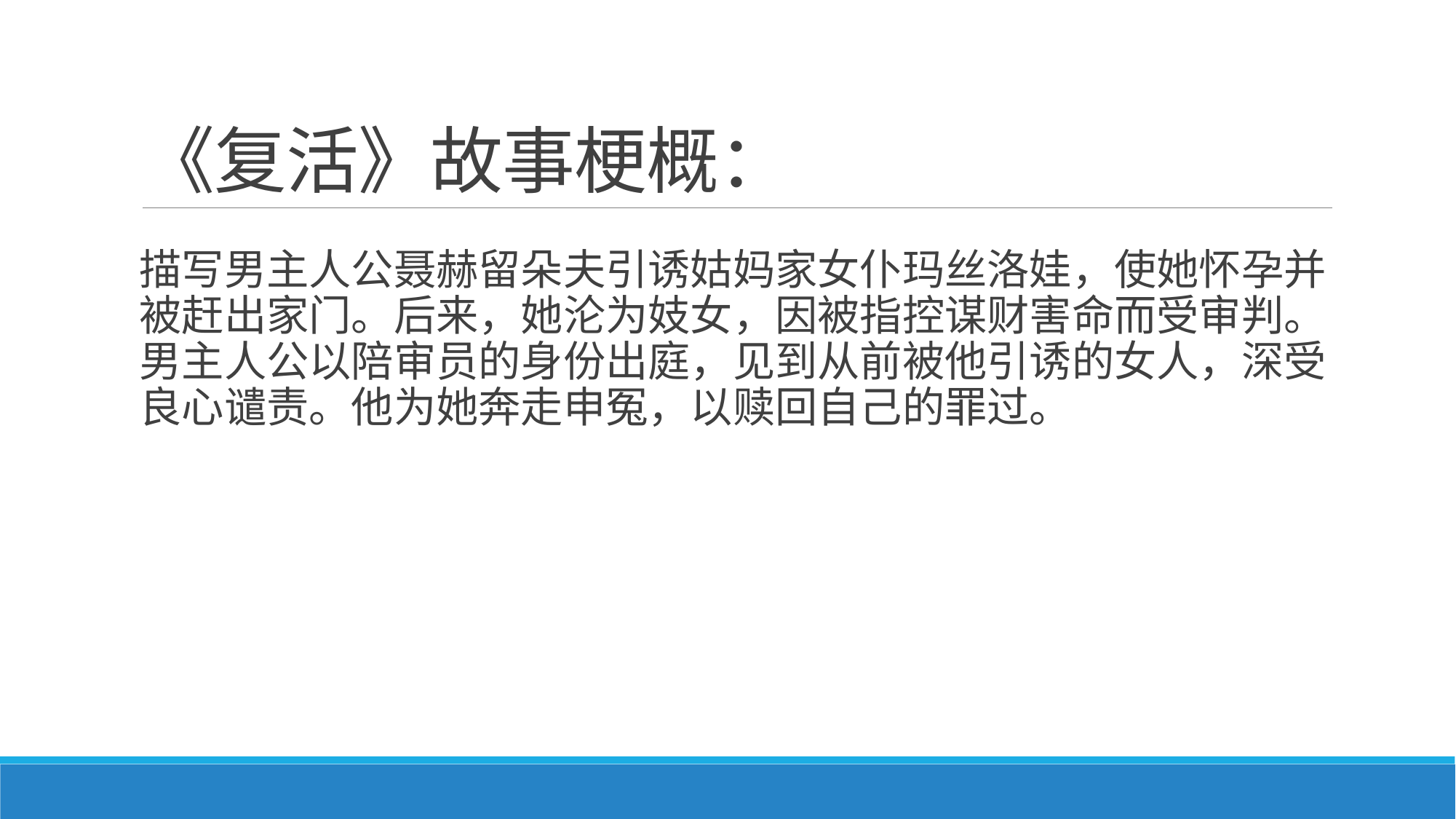

# 《复活》故事梗概：
描写男主人公聂赫留朵夫引诱姑妈家女仆玛丝洛娃，使她怀孕并被赶出家门。后来，她沦为妓女，因被指控谋财害命而受审判。男主人公以陪审员的身份出庭，见到从前被他引诱的女人，深受良心谴责。他为她奔走申冤，以赎回自己的罪过。